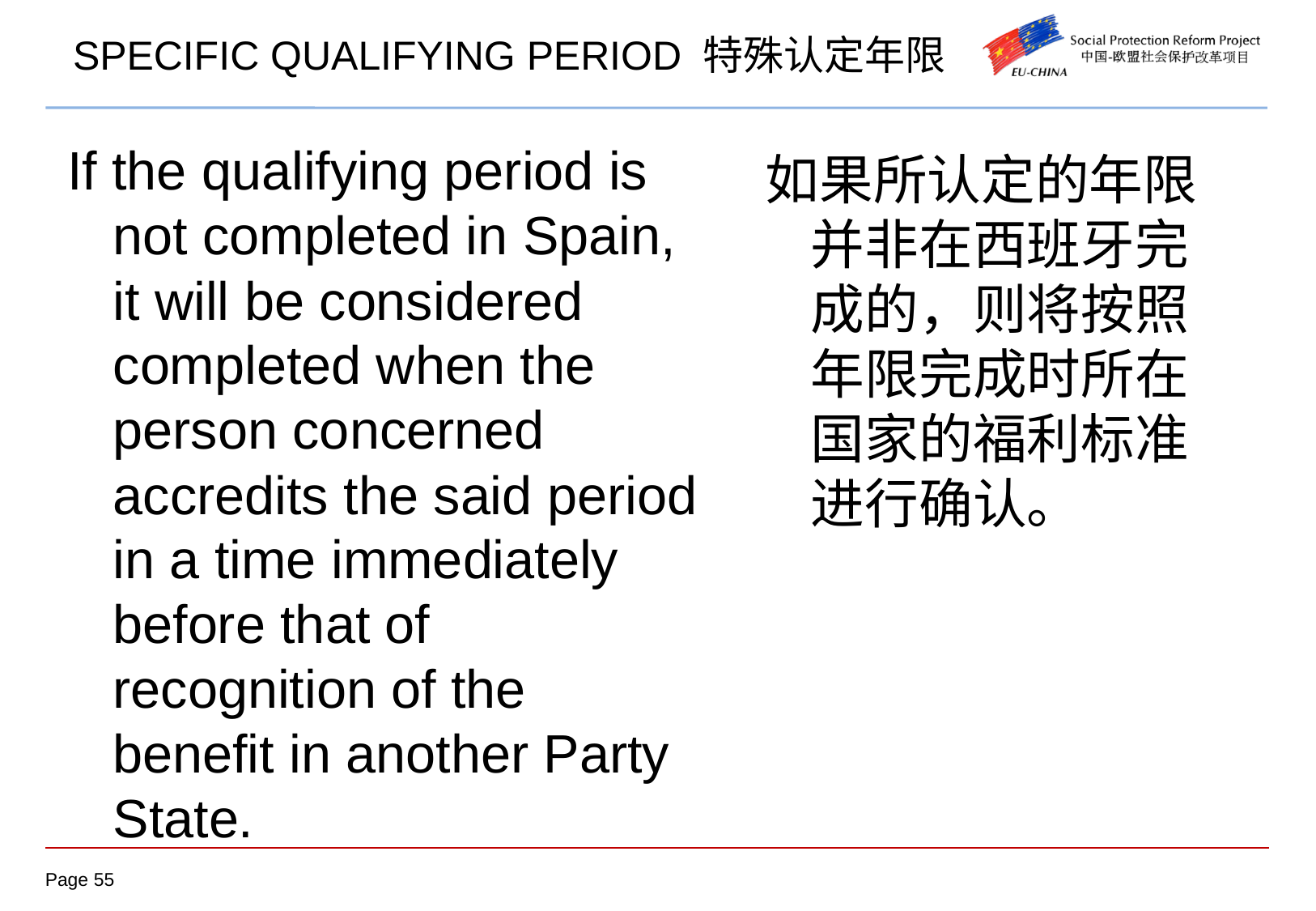

# SPECIFIC QUALIFYING PERIOD 特殊认定年限
If the qualifying period is not completed in Spain, it will be considered completed when the person concerned accredits the said period in a time immediately before that of recognition of the benefit in another Party State.
如果所认定的年限并非在西班牙完成的，则将按照年限完成时所在国家的福利标准进行确认。